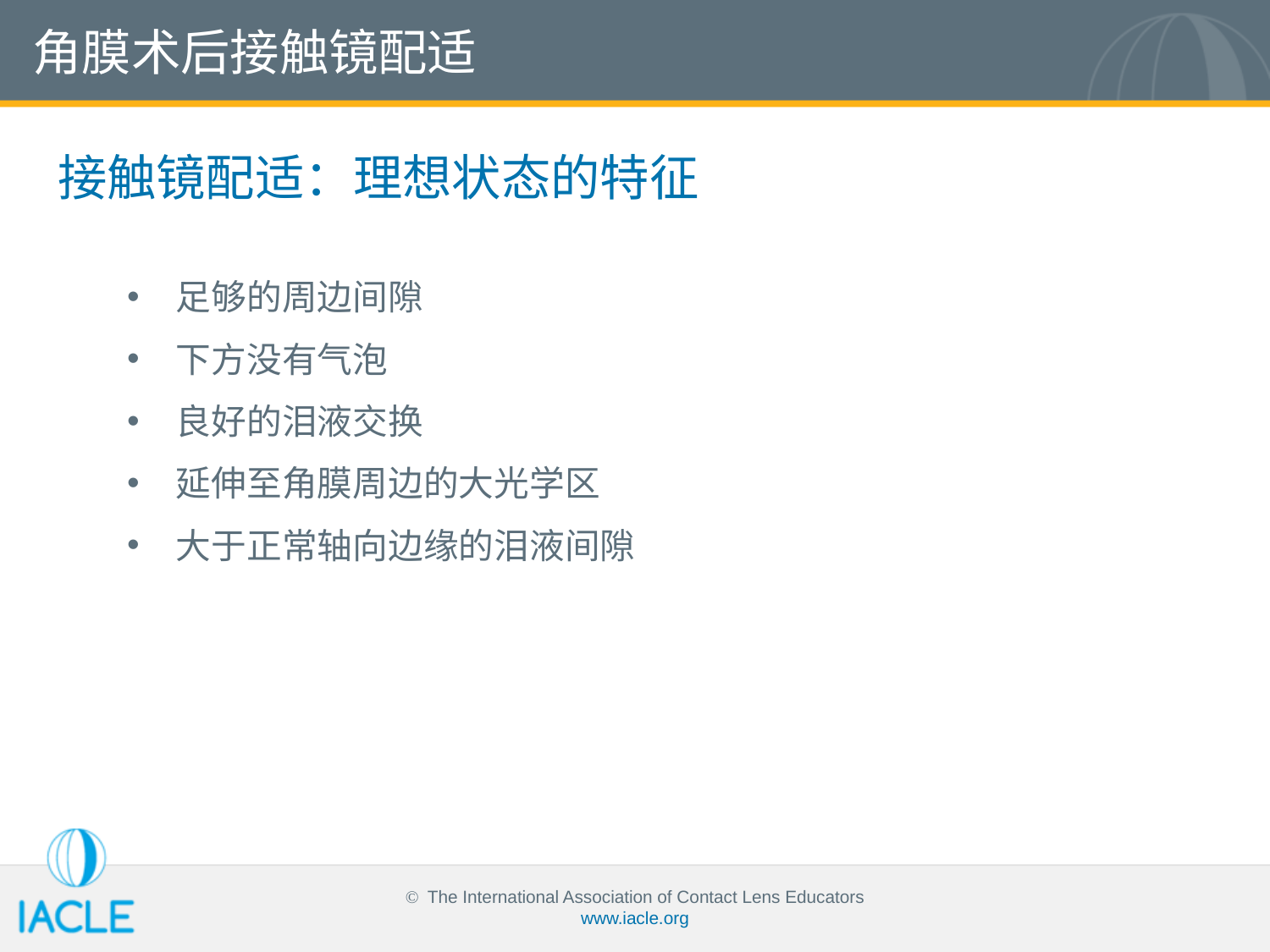

角膜术后接触镜配适
接触镜配适：理想状态的特征
足够的周边间隙
下方没有气泡
良好的泪液交换
延伸至角膜周边的大光学区
大于正常轴向边缘的泪液间隙